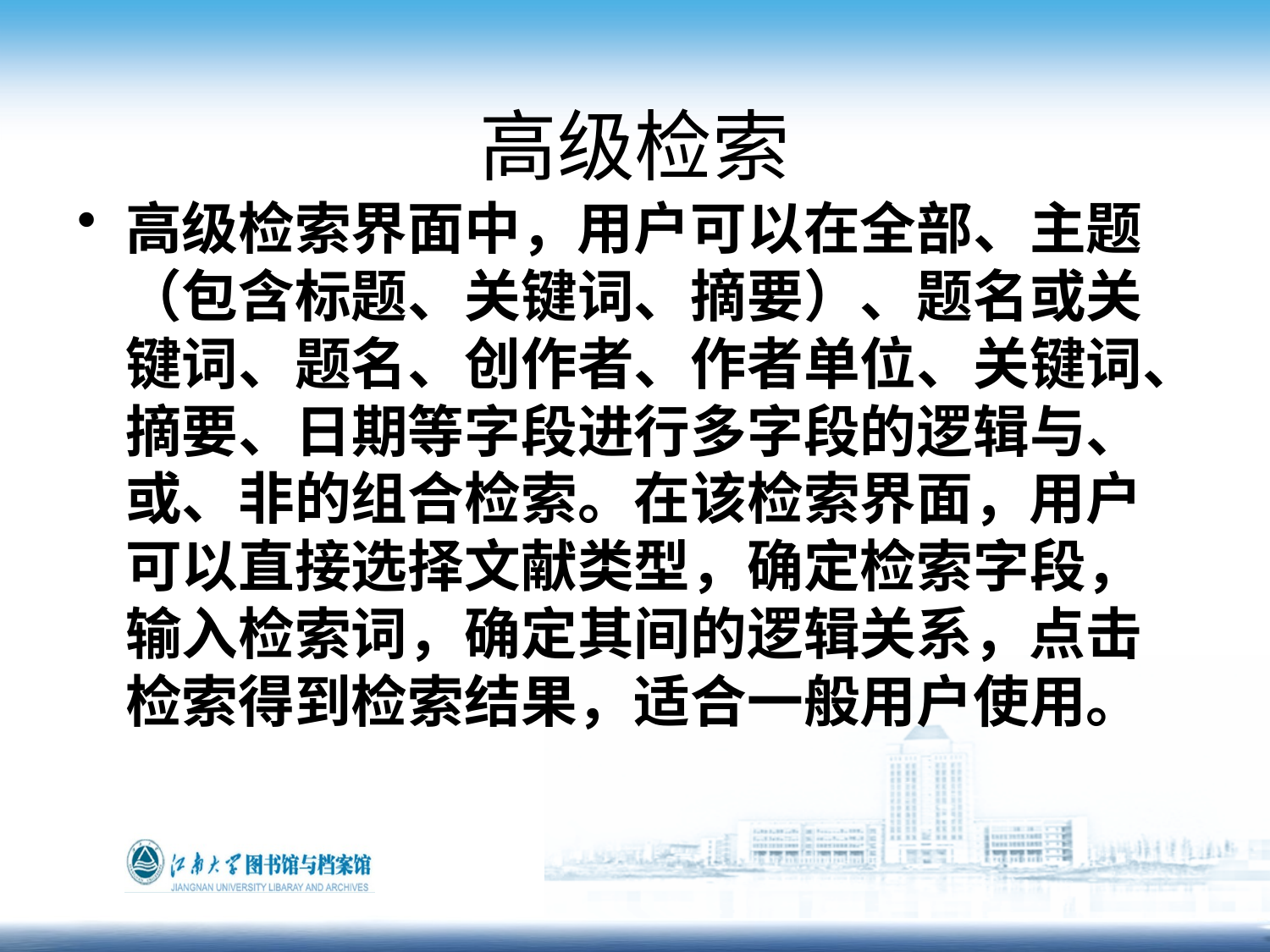

# 高级检索
高级检索界面中，用户可以在全部、主题（包含标题、关键词、摘要）、题名或关键词、题名、创作者、作者单位、关键词、摘要、日期等字段进行多字段的逻辑与、或、非的组合检索。在该检索界面，用户可以直接选择文献类型，确定检索字段，输入检索词，确定其间的逻辑关系，点击检索得到检索结果，适合一般用户使用。